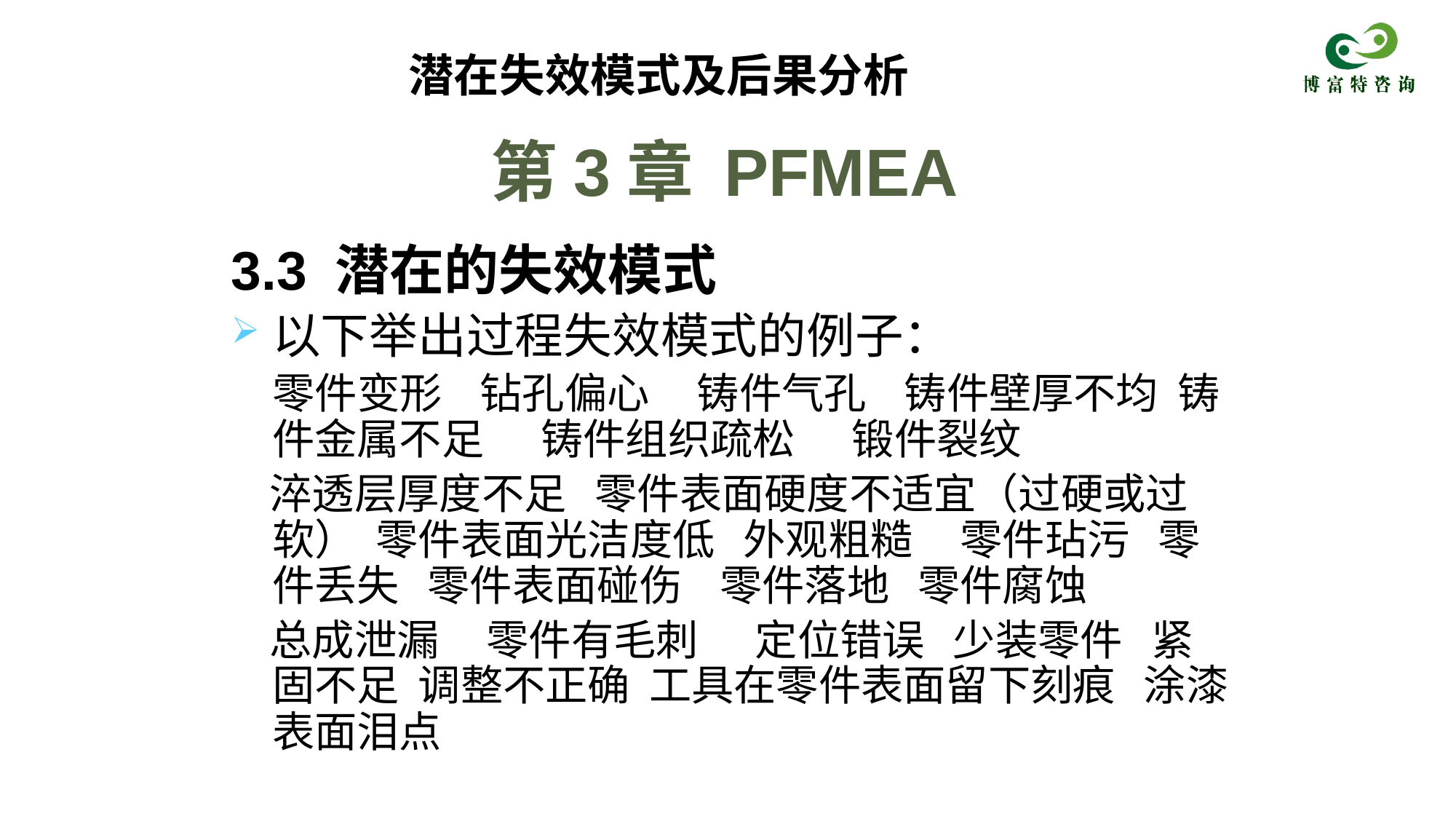

潜在失效模式及后果分析
# 第3章 PFMEA
3.3 潜在的失效模式
以下举出过程失效模式的例子：
    零件变形    钻孔偏心     铸件气孔    铸件壁厚不均  铸件金属不足      铸件组织疏松      锻件裂纹
   淬透层厚度不足   零件表面硬度不适宜（过硬或过软）  零件表面光洁度低   外观粗糙     零件玷污   零件丢失   零件表面碰伤    零件落地   零件腐蚀
   总成泄漏     零件有毛刺      定位错误   少装零件   紧固不足  调整不正确  工具在零件表面留下刻痕   涂漆表面泪点
41